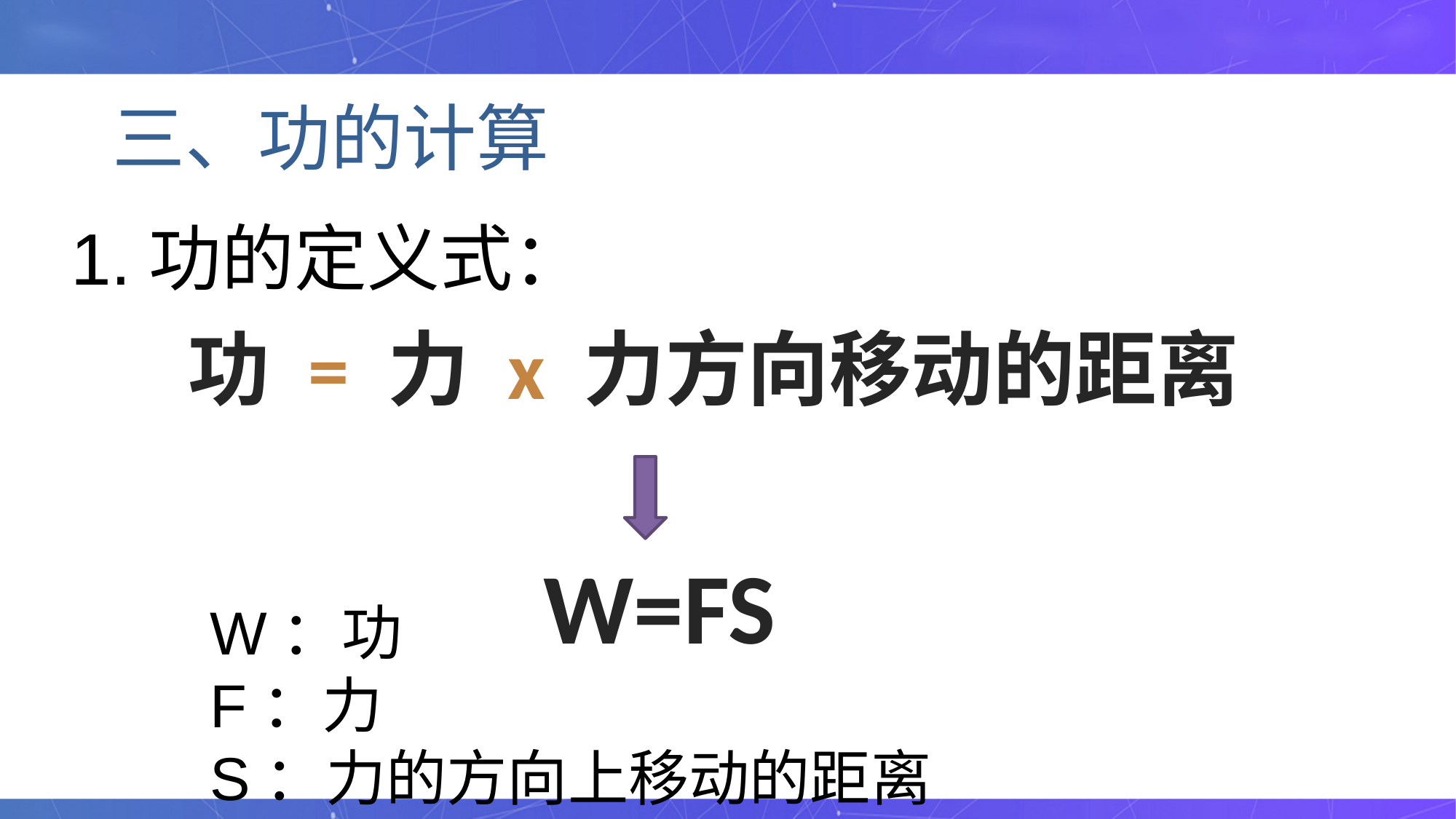

三、功的计算
1.功的定义式：
功 = 力 x 力方向移动的距离

W=FS
W：功
F：力
S：力的方向上移动的距离